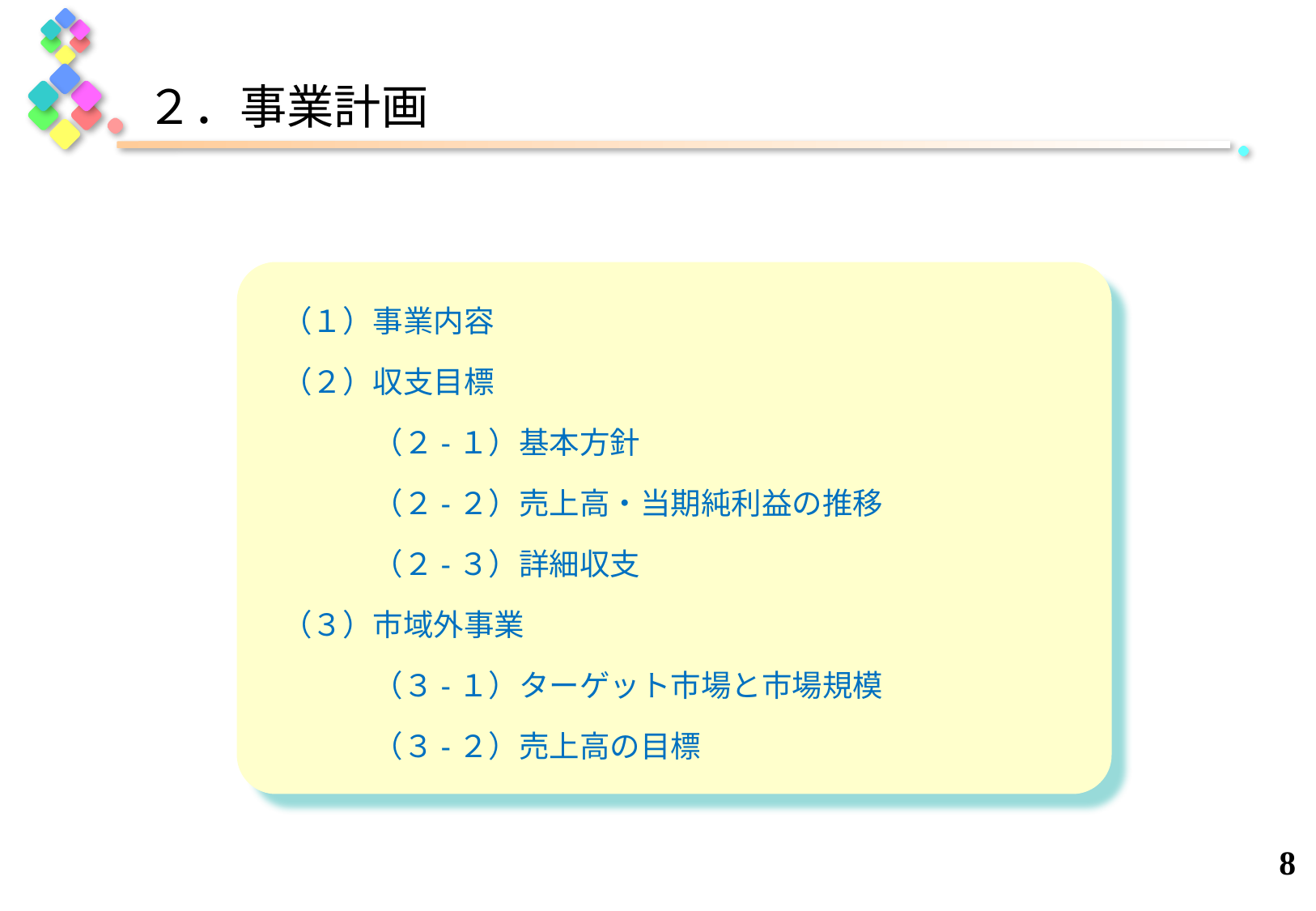

２．事業計画
（１）事業内容
（２）収支目標
　　　（２-１）基本方針
　　　（２-２）売上高・当期純利益の推移
　　　（２-３）詳細収支
（３）市域外事業
　　　（３-１）ターゲット市場と市場規模
　　　（３-２）売上高の目標
8